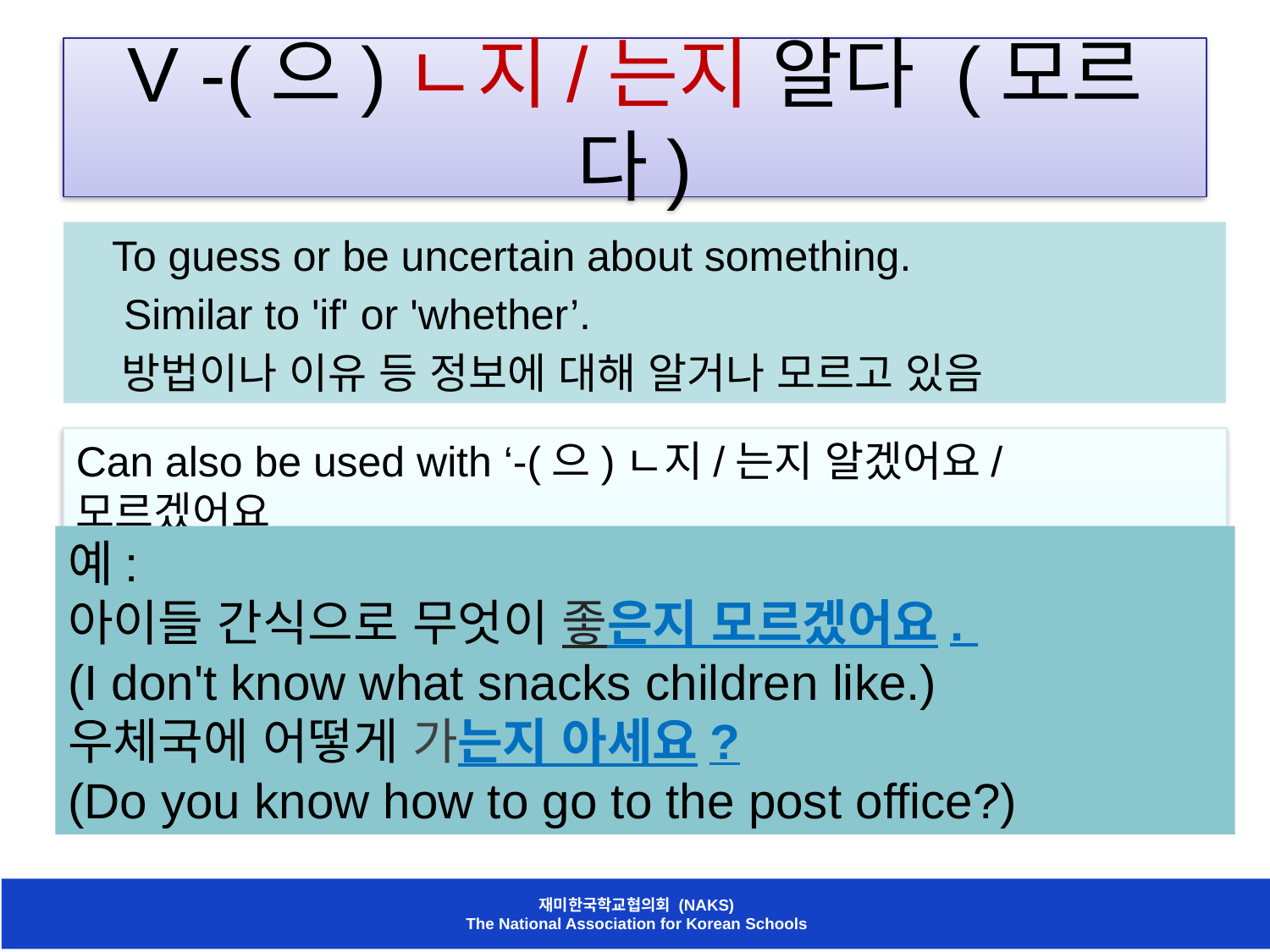

# V -(으)ㄴ지/는지 알다 (모르다)
   To guess or be uncertain about something.
    Similar to 'if' or 'whether’.
   방법이나 이유 등 정보에 대해 알거나 모르고 있음

Can also be used with ‘-(으)ㄴ지/는지 알겠어요/ 모르겠어요
예:
아이들 간식으로 무엇이 좋은지 모르겠어요.
(I don't know what snacks children like.)
우체국에 어떻게 가는지 아세요?
(Do you know how to go to the post office?)
재미한국학교협의회 (NAKS)
The National Association for Korean Schools